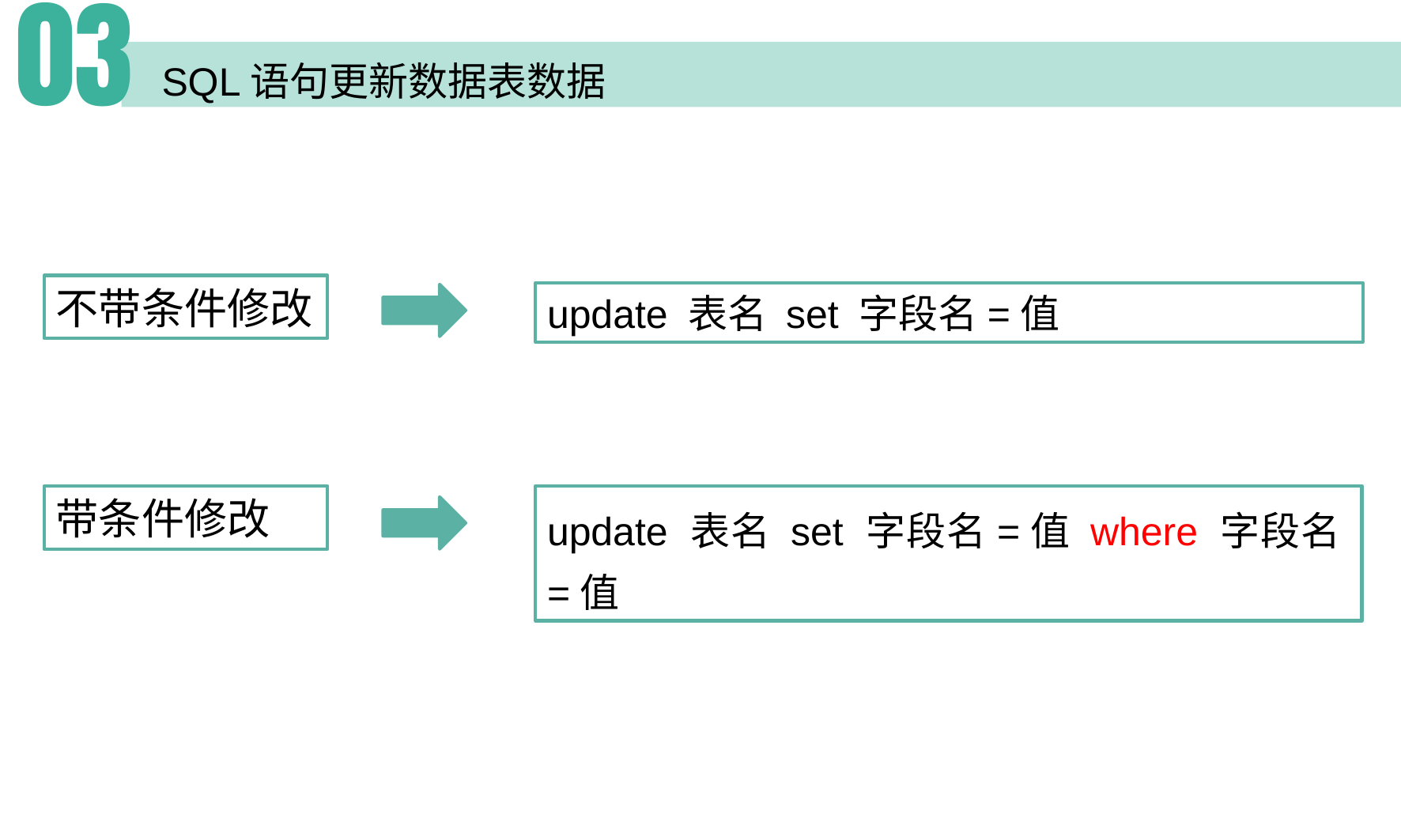

03

  SQL语句更新数据表数据
不带条件修改
update 表名 set 字段名=值

带条件修改
update 表名 set 字段名=值 where 字段名=值